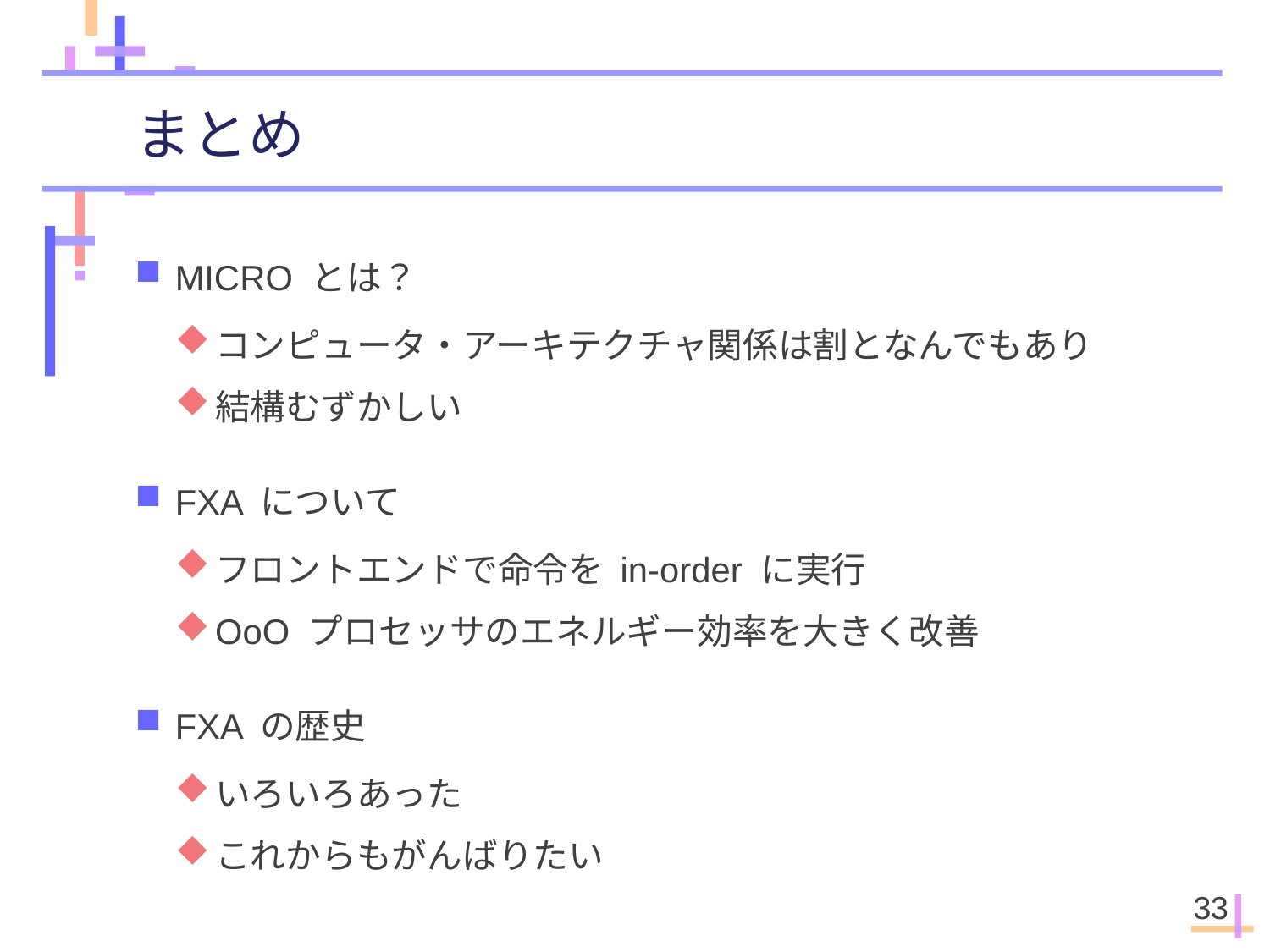

# まとめ
MICRO とは？
コンピュータ・アーキテクチャ関係は割となんでもあり
結構むずかしい
FXA について
フロントエンドで命令を in-order に実行
OoO プロセッサのエネルギー効率を大きく改善
FXA の歴史
いろいろあった
これからもがんばりたい
33